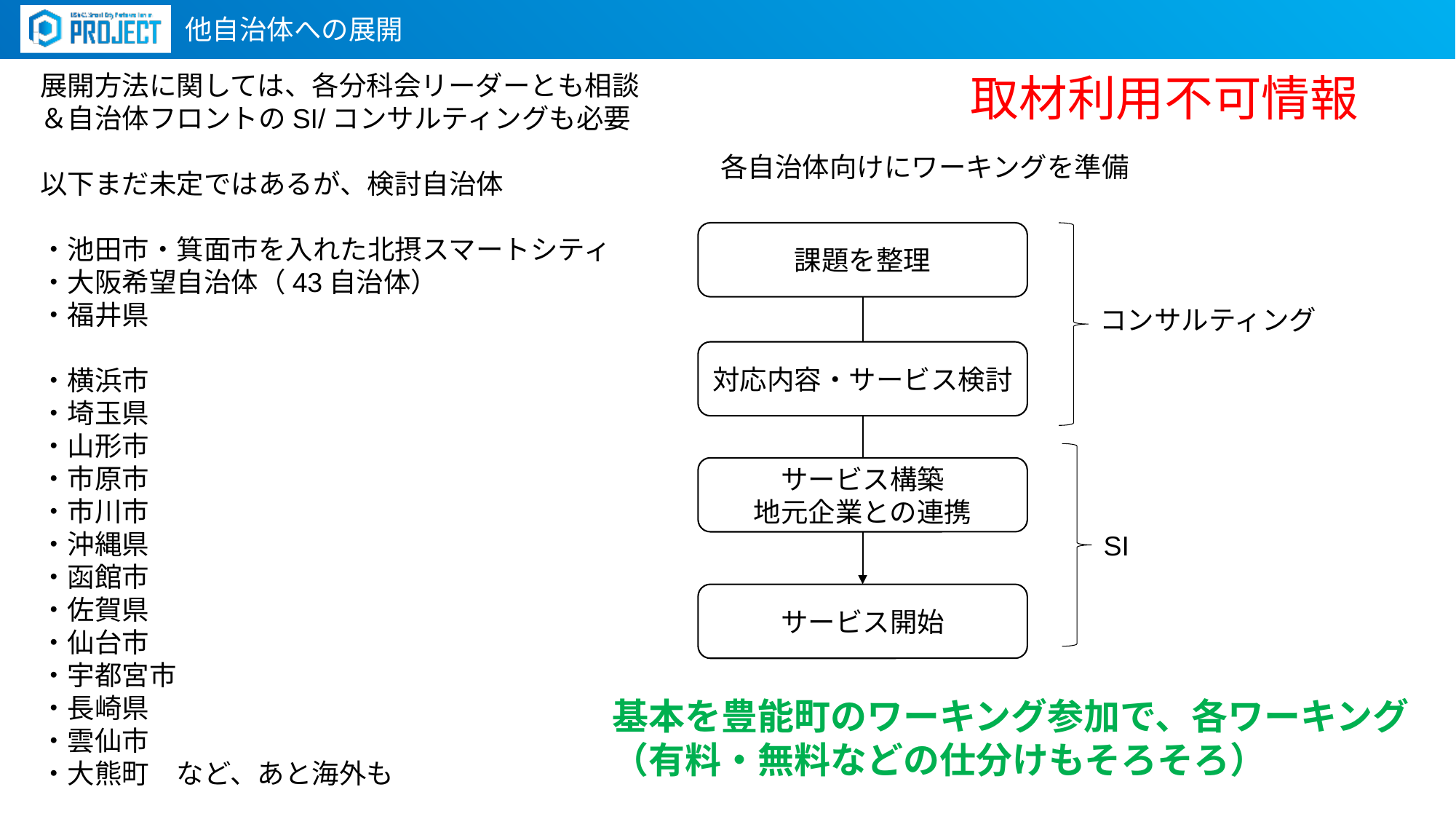

他自治体への展開
取材利用不可情報
展開方法に関しては、各分科会リーダーとも相談
＆自治体フロントのSI/コンサルティングも必要

以下まだ未定ではあるが、検討自治体

・池田市・箕面市を入れた北摂スマートシティ
・大阪希望自治体（43自治体）
・福井県

・横浜市
・埼玉県
・山形市
・市原市
・市川市
・沖縄県
・函館市
・佐賀県
・仙台市
・宇都宮市
・長崎県
・雲仙市
・大熊町　など、あと海外も
各自治体向けにワーキングを準備
課題を整理

コンサルティング
対応内容・サービス検討

サービス構築
地元企業との連携
SI
サービス開始
基本を豊能町のワーキング参加で、各ワーキング
（有料・無料などの仕分けもそろそろ）